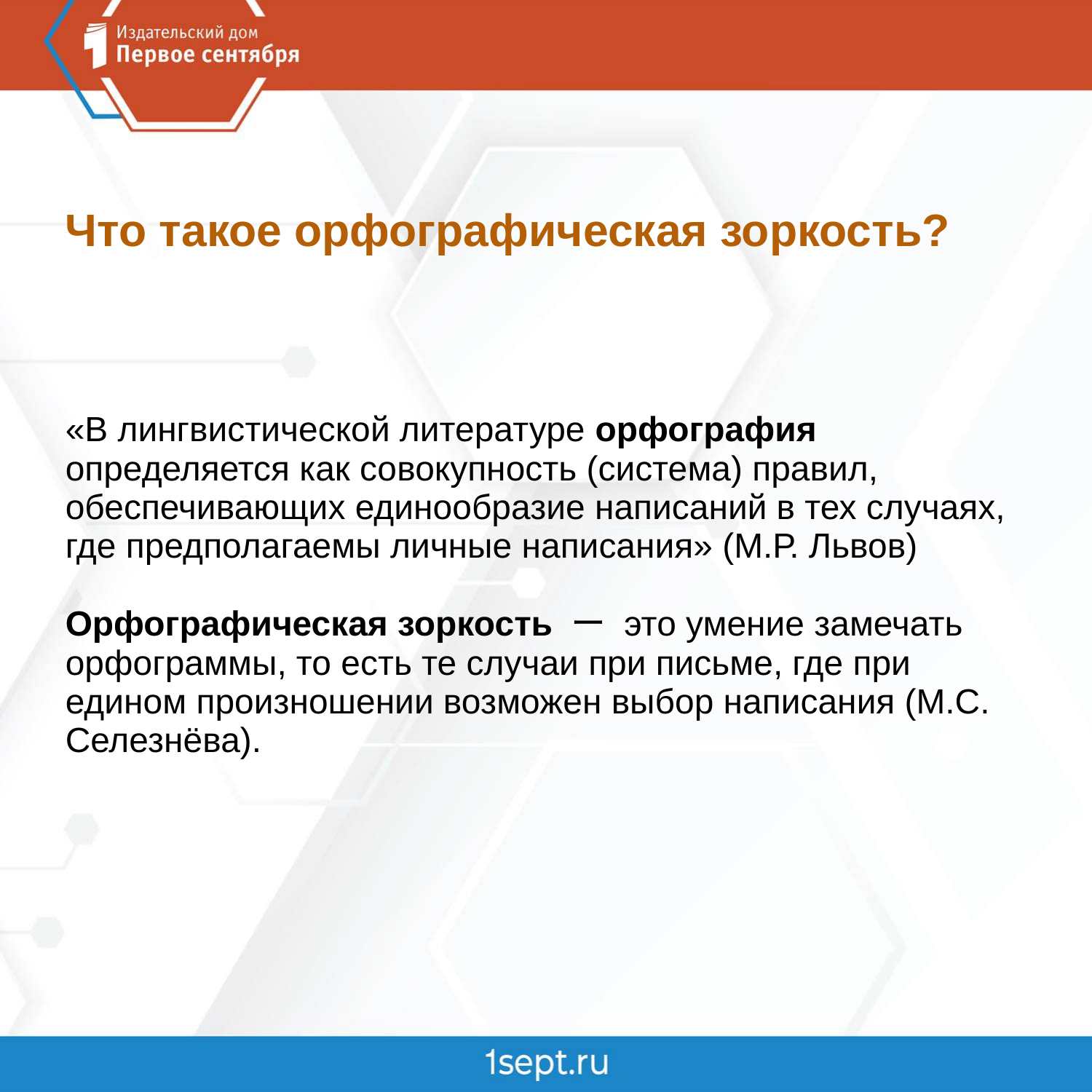

Что такое орфографическая зоркость?
«В лингвистической литературе орфография определяется как совокупность (система) правил, обеспечивающих единообразие написаний в тех случаях, где предполагаемы личные написания» (М.Р. Львов)

Орфографическая зоркость ー это умение замечать орфограммы, то есть те случаи при письме, где при едином произношении возможен выбор написания (М.С. Селезнёва).